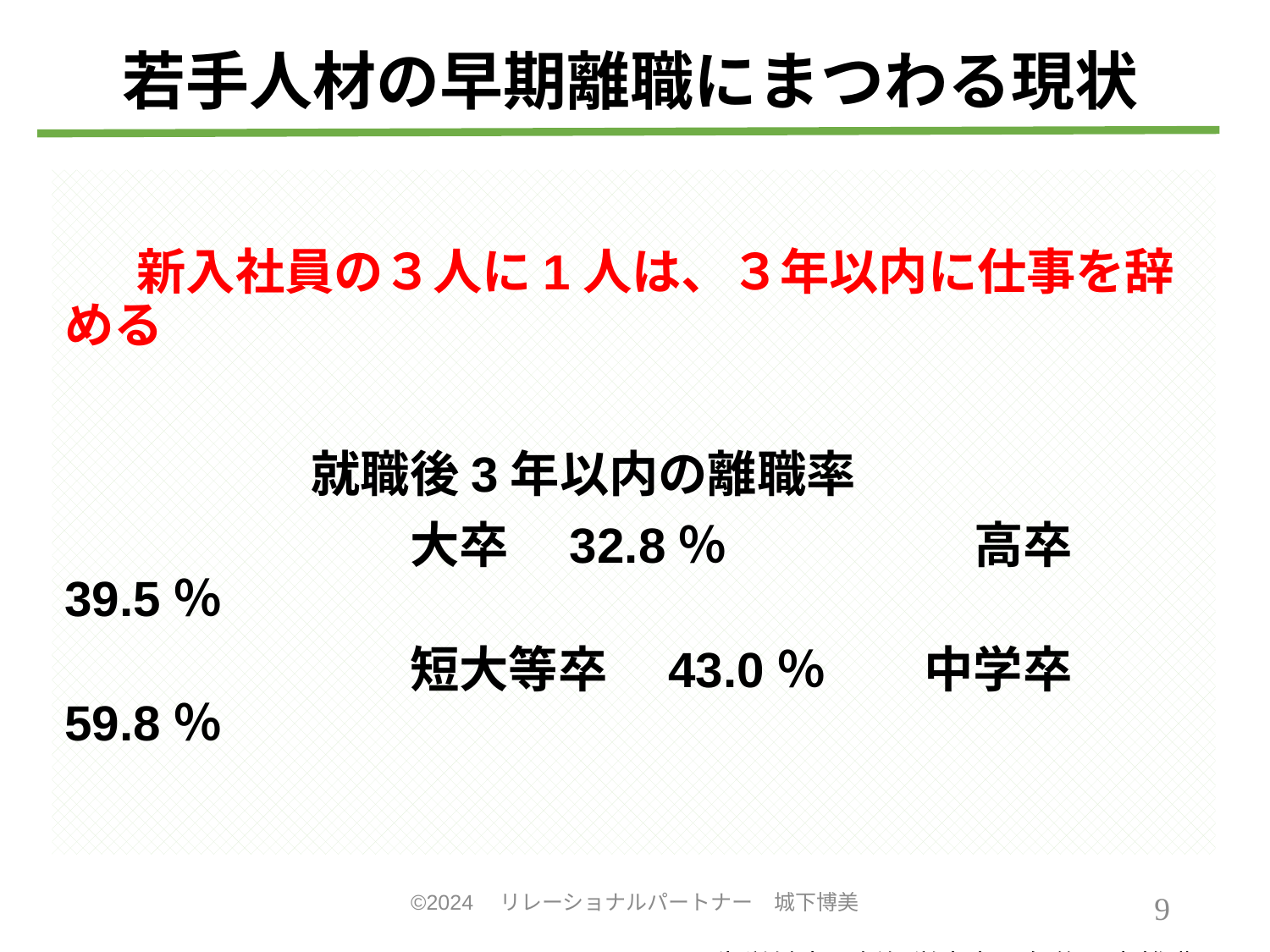

# 若手人材の早期離職にまつわる現状

 　新入社員の３人に1人は、３年以内に仕事を辞める

　　　　　就職後3年以内の離職率
　　　　　　　大卒　32.8％　　　　　高卒　39.5％
　　　　　　　短大等卒　43.0％　　中学卒　59.8％

　　　　　　　　　　　厚生労働省　新規学卒者3年後以内離職率　資料より抜粋

©2024　リレーショナルパートナー　城下博美
9